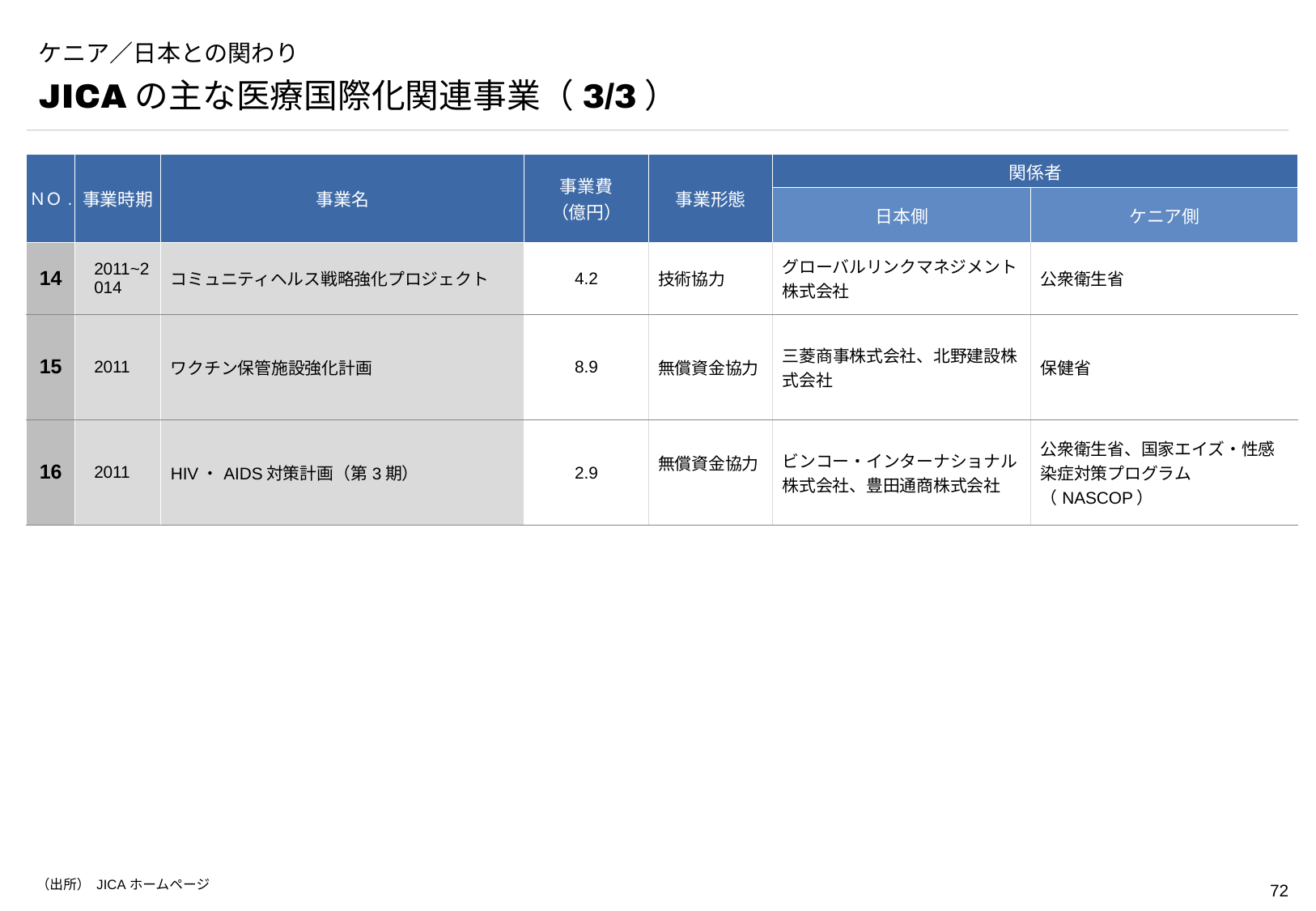

# ケニア／日本との関わり
JICAの主な医療国際化関連事業（3/3）
| ＮＯ. | 事業時期 | 事業名 | 事業費 （億円） | 事業形態 | 関係者 |  |
| --- | --- | --- | --- | --- | --- | --- |
|  |  |  |  |  | 日本側 | ケニア側 |
| 14 | 2011~2014 | コミュニティヘルス戦略強化プロジェクト | 4.2 | 技術協力 | グローバルリンクマネジメント株式会社 | 公衆衛生省 |
| 15 | 2011 | ワクチン保管施設強化計画 | 8.9 | 無償資金協力 | 三菱商事株式会社、北野建設株式会社 | 保健省 |
| 16 | 2011 | HIV・AIDS対策計画（第3期） | 2.9 | 無償資金協力 | ビンコー・インターナショナル株式会社、豊田通商株式会社 | 公衆衛生省、国家エイズ・性感染症対策プログラム（NASCOP） |
（出所） JICAホームページ